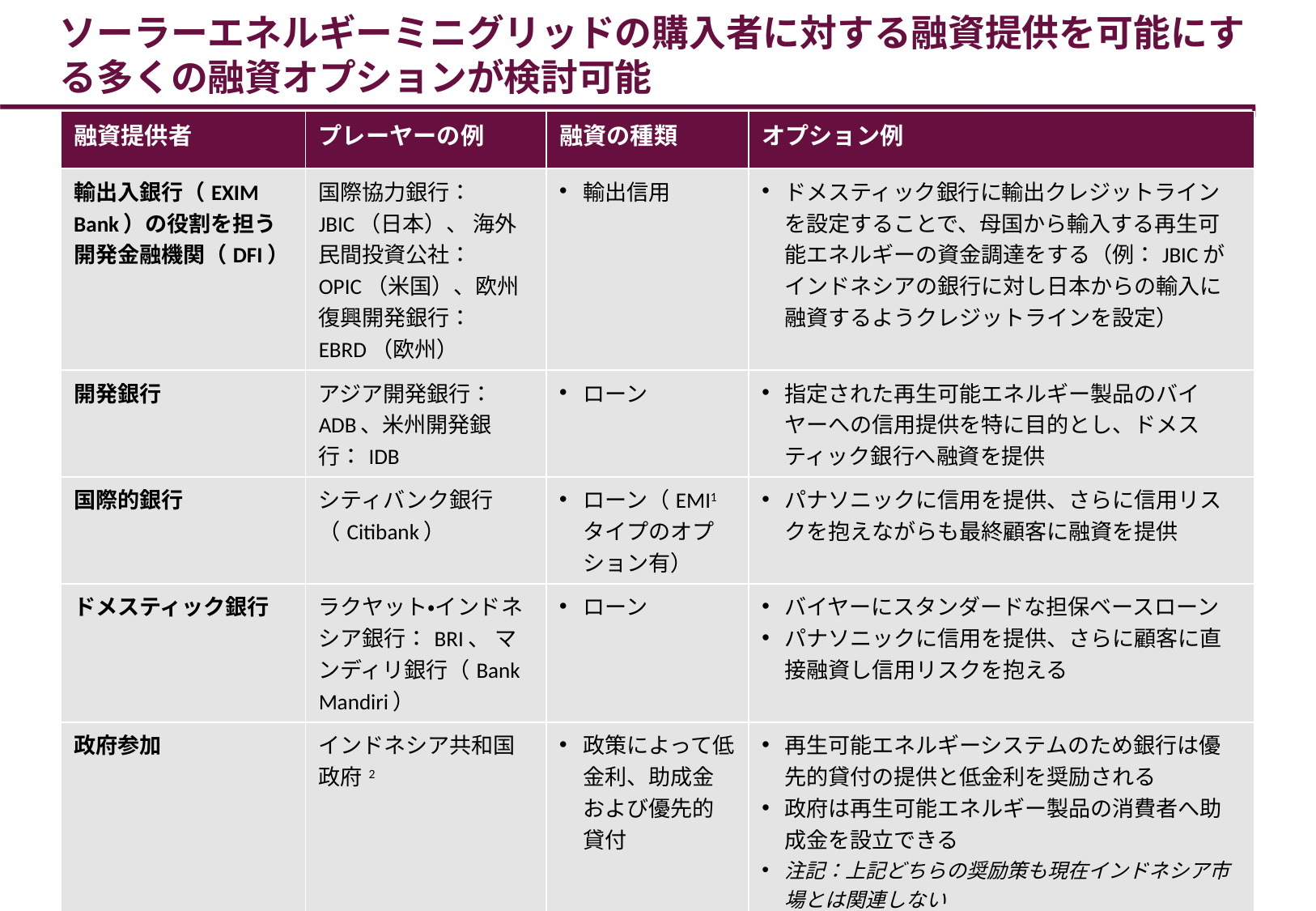

# ソーラーエネルギーミニグリッドの購入者に対する融資提供を可能にする多くの融資オプションが検討可能
| 融資提供者 | プレーヤーの例 | 融資の種類 | オプション例 |
| --- | --- | --- | --- |
| 輸出入銀行（EXIM Bank）の役割を担う開発金融機関（DFI） | 国際協力銀行：JBIC（日本）、 海外民間投資公社：OPIC（米国）、欧州復興開発銀行：EBRD（欧州） | 輸出信用 | ドメスティック銀行に輸出クレジットラインを設定することで、母国から輸入する再生可能エネルギーの資金調達をする（例：JBICがインドネシアの銀行に対し日本からの輸入に融資するようクレジットラインを設定） |
| 開発銀行 | アジア開発銀行：ADB、米州開発銀行：IDB | ローン | 指定された再生可能エネルギー製品のバイヤーへの信用提供を特に目的とし、ドメスティック銀行へ融資を提供 |
| 国際的銀行 | シティバンク銀行（Citibank） | ローン（EMI1 タイプのオプション有） | パナソニックに信用を提供、さらに信用リスクを抱えながらも最終顧客に融資を提供 |
| ドメスティック銀行 | ラクヤット・インドネシア銀行：BRI、 マンディリ銀行（Bank Mandiri） | ローン | バイヤーにスタンダードな担保ベースローン パナソニックに信用を提供、さらに顧客に直接融資し信用リスクを抱える |
| 政府参加 | インドネシア共和国政府2 | 政策によって低金利、助成金および優先的貸付 | 再生可能エネルギーシステムのため銀行は優先的貸付の提供と低金利を奨励される 政府は再生可能エネルギー製品の消費者へ助成金を設立できる 注記：上記どちらの奨励策も現在インドネシア市場とは関連しない |
（1）均等月額割賦払い
（2）インドネシア政府は再生可能エネルギーを採用する事業への助成金を現在支給していない。しかし、事業者を含む小規模独立生産者（10メガワット未満）から再生可能エネルギーを購入することを州電力局に義務づけている
出典：持続可能な開発に関する国際研究所：IISD、ダルバーグ分析